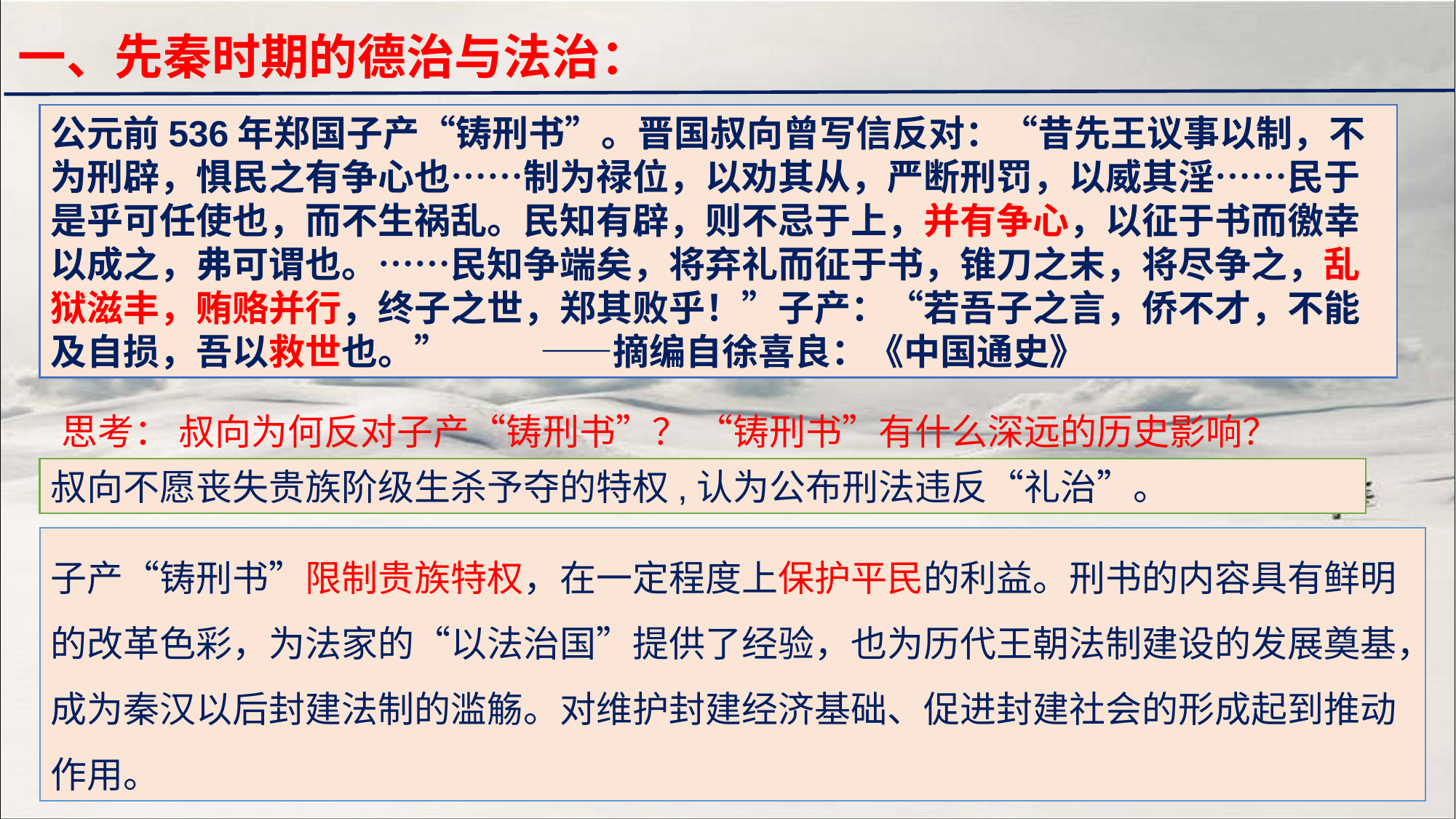

一、先秦时期的德治与法治：
公元前536年郑国子产“铸刑书”。晋国叔向曾写信反对：“昔先王议事以制，不为刑辟，惧民之有争心也……制为禄位，以劝其从，严断刑罚，以威其淫……民于是乎可任使也，而不生祸乱。民知有辟，则不忌于上，并有争心，以征于书而徼幸以成之，弗可谓也。……民知争端矣，将弃礼而征于书，锥刀之末，将尽争之，乱狱滋丰，贿赂并行，终子之世，郑其败乎！”子产：“若吾子之言，侨不才，不能及自损，吾以救世也。”           ——摘编自徐喜良：《中国通史》
思考： 叔向为何反对子产“铸刑书”？ “铸刑书”有什么深远的历史影响？
叔向不愿丧失贵族阶级生杀予夺的特权,认为公布刑法违反“礼治”。
子产“铸刑书”限制贵族特权，在一定程度上保护平民的利益。刑书的内容具有鲜明的改革色彩，为法家的“以法治国”提供了经验，也为历代王朝法制建设的发展奠基，成为秦汉以后封建法制的滥觞。对维护封建经济基础、促进封建社会的形成起到推动作用。